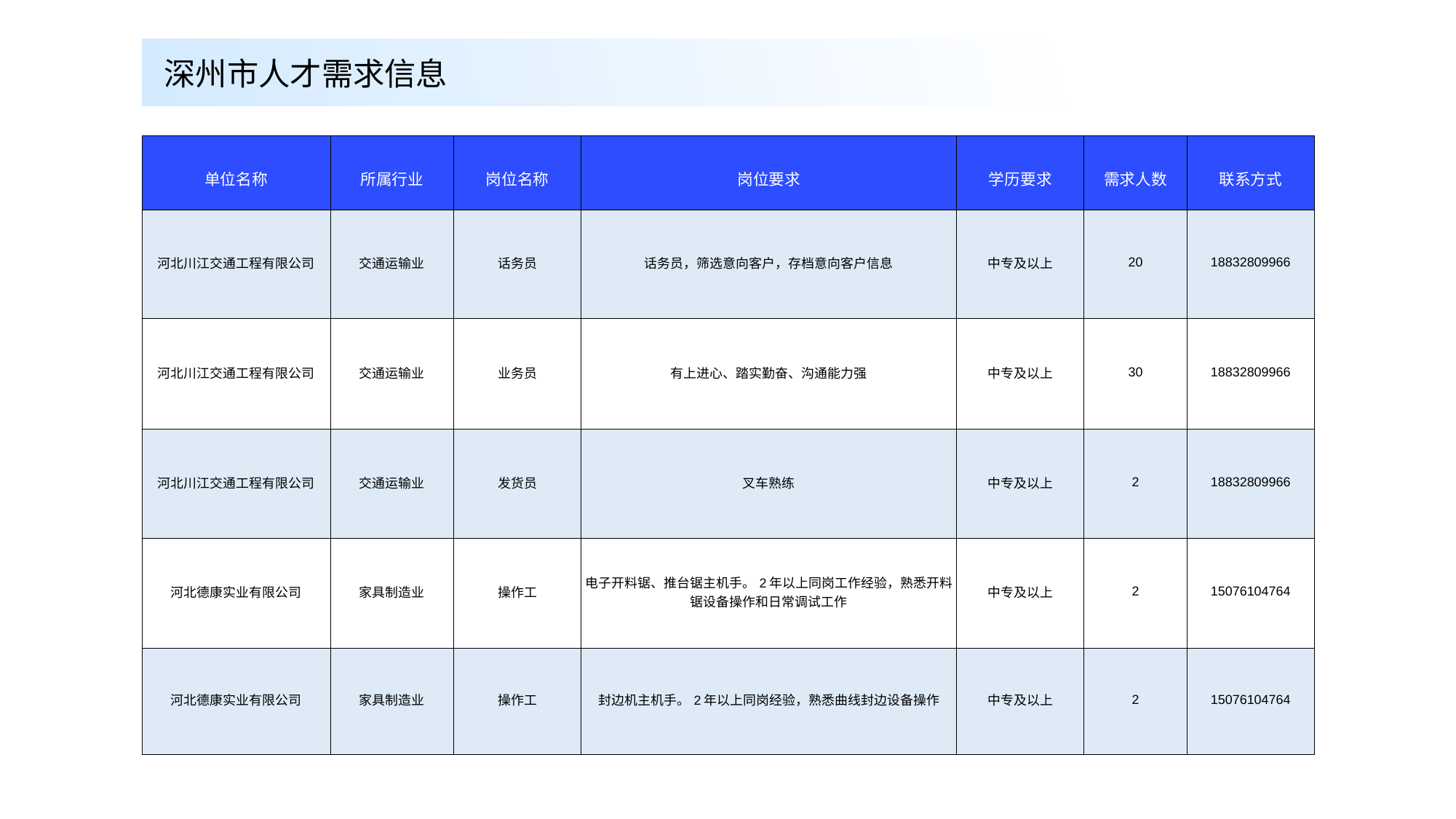

深州市人才需求信息
| 单位名称 | 所属行业 | 岗位名称 | 岗位要求 | 学历要求 | 需求人数 | 联系方式 |
| --- | --- | --- | --- | --- | --- | --- |
| 河北川江交通工程有限公司 | 交通运输业 | 话务员 | 话务员，筛选意向客户，存档意向客户信息 | 中专及以上 | 20 | 18832809966 |
| 河北川江交通工程有限公司 | 交通运输业 | 业务员 | 有上进心、踏实勤奋、沟通能力强 | 中专及以上 | 30 | 18832809966 |
| 河北川江交通工程有限公司 | 交通运输业 | 发货员 | 叉车熟练 | 中专及以上 | 2 | 18832809966 |
| 河北德康实业有限公司 | 家具制造业 | 操作工 | 电子开料锯、推台锯主机手。2年以上同岗工作经验，熟悉开料锯设备操作和日常调试工作 | 中专及以上 | 2 | 15076104764 |
| 河北德康实业有限公司 | 家具制造业 | 操作工 | 封边机主机手。2年以上同岗经验，熟悉曲线封边设备操作 | 中专及以上 | 2 | 15076104764 |
27